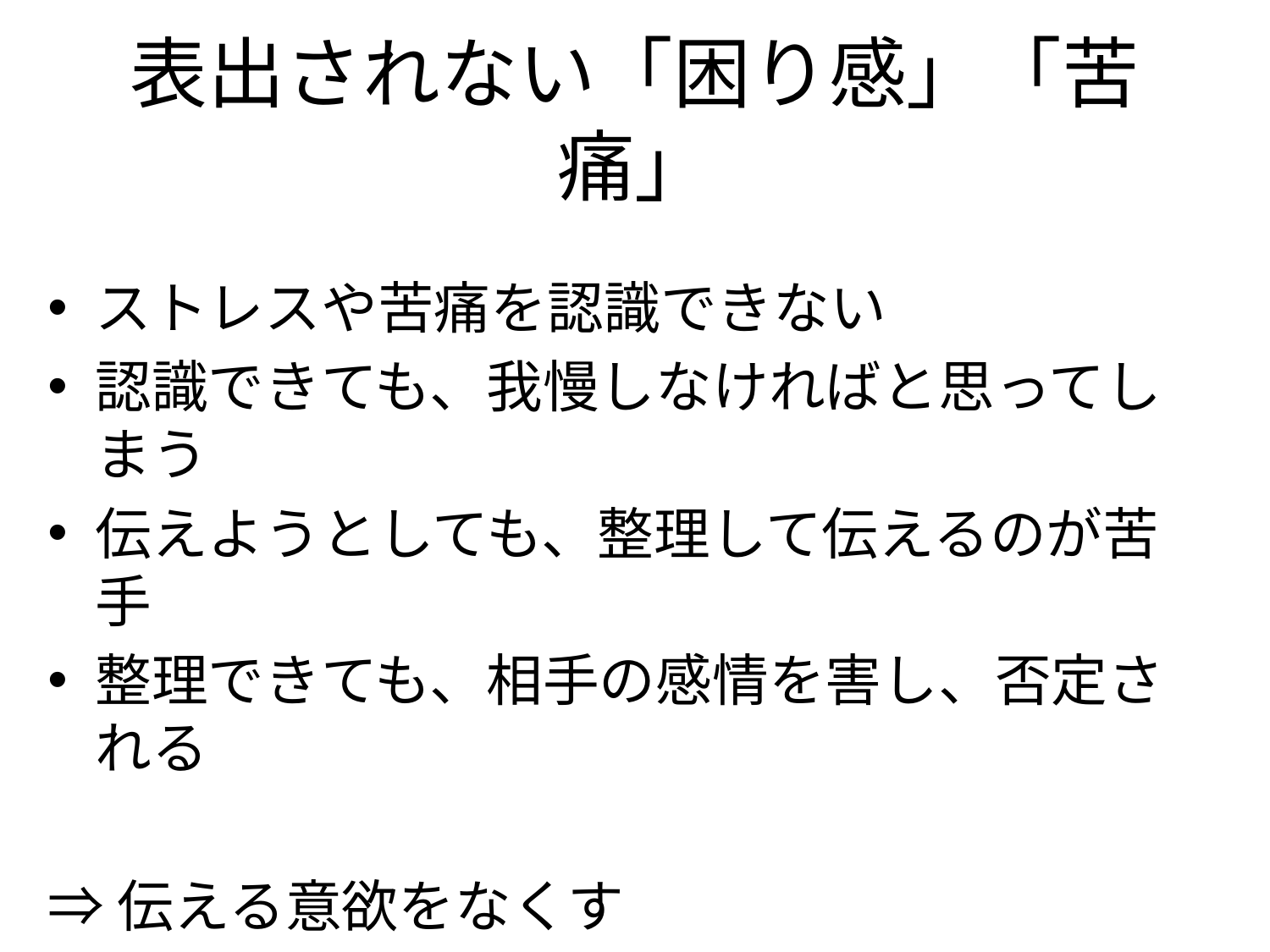

# 表出されない「困り感」「苦痛」
ストレスや苦痛を認識できない
認識できても、我慢しなければと思ってしまう
伝えようとしても、整理して伝えるのが苦手
整理できても、相手の感情を害し、否定される

⇒伝える意欲をなくす
⇒伝える機会（場所・時間）を失う。